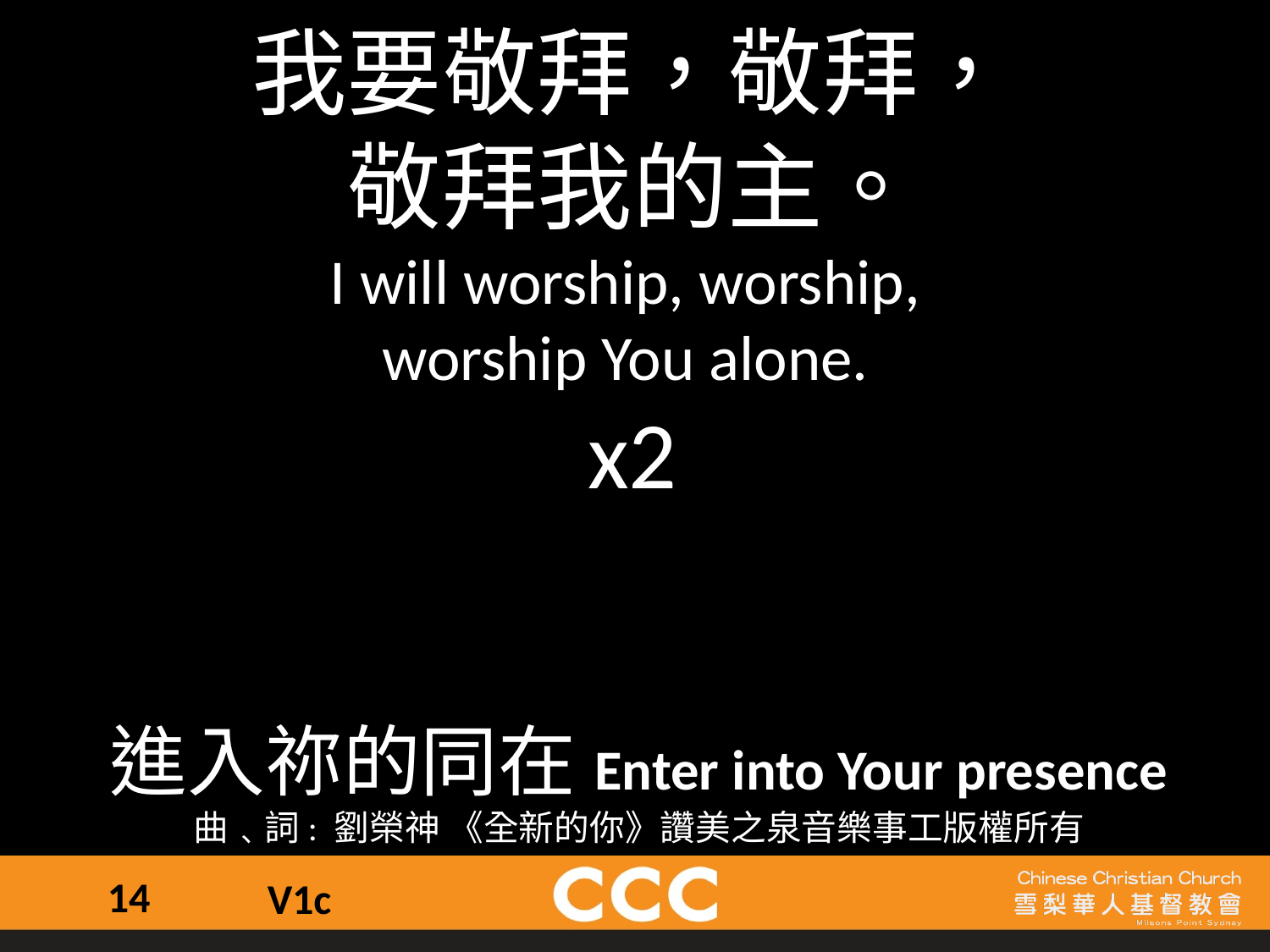

我要敬拜，敬拜，
敬拜我的主。
I will worship, worship,
worship You alone.
x2
進入祢的同在Enter into Your presence
曲﹑詞: 劉榮神 《全新的你》讚美之泉音樂事工版權所有

14
V1c